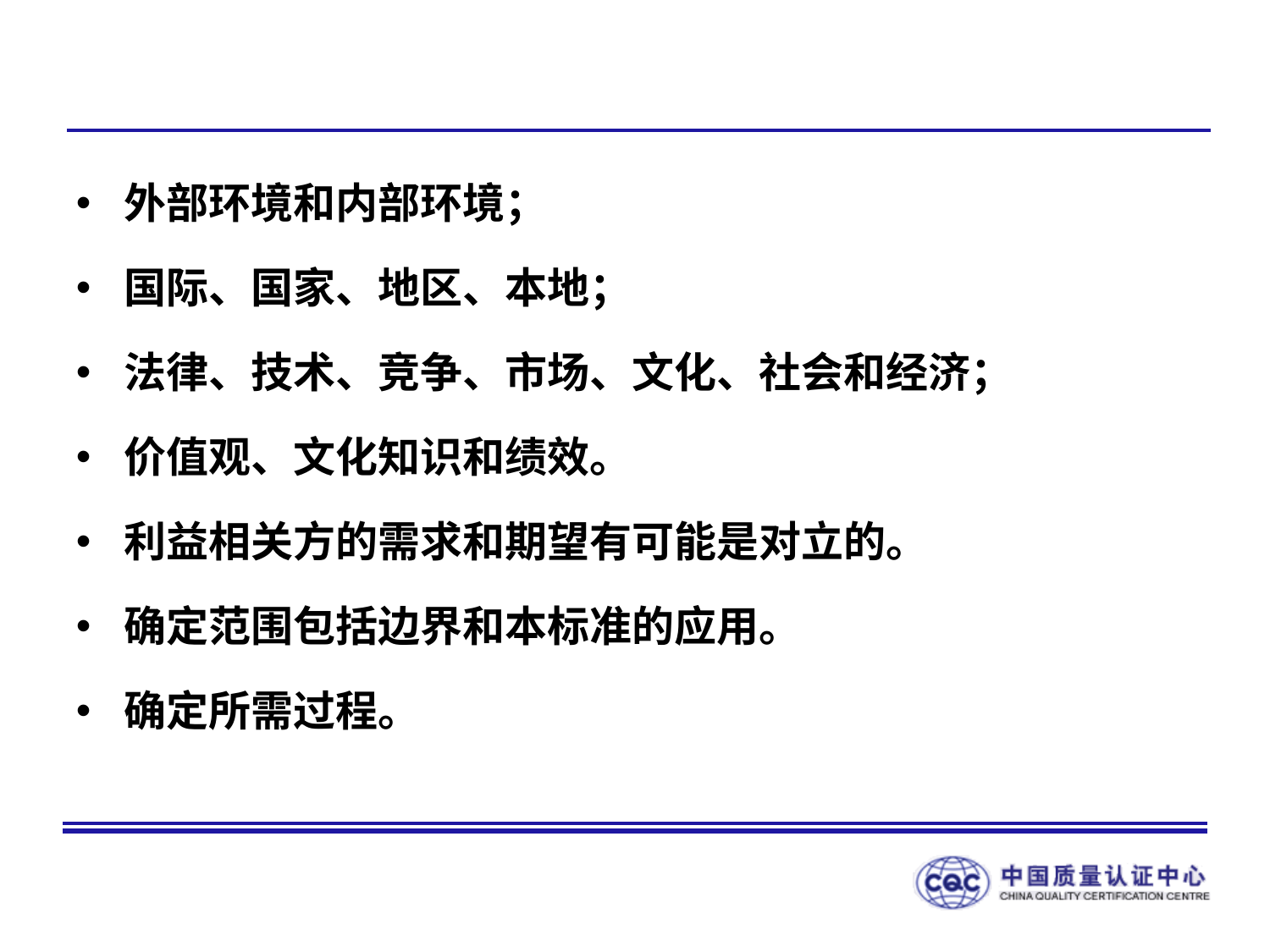

#
外部环境和内部环境；
国际、国家、地区、本地；
法律、技术、竞争、市场、文化、社会和经济；
价值观、文化知识和绩效。
利益相关方的需求和期望有可能是对立的。
确定范围包括边界和本标准的应用。
确定所需过程。